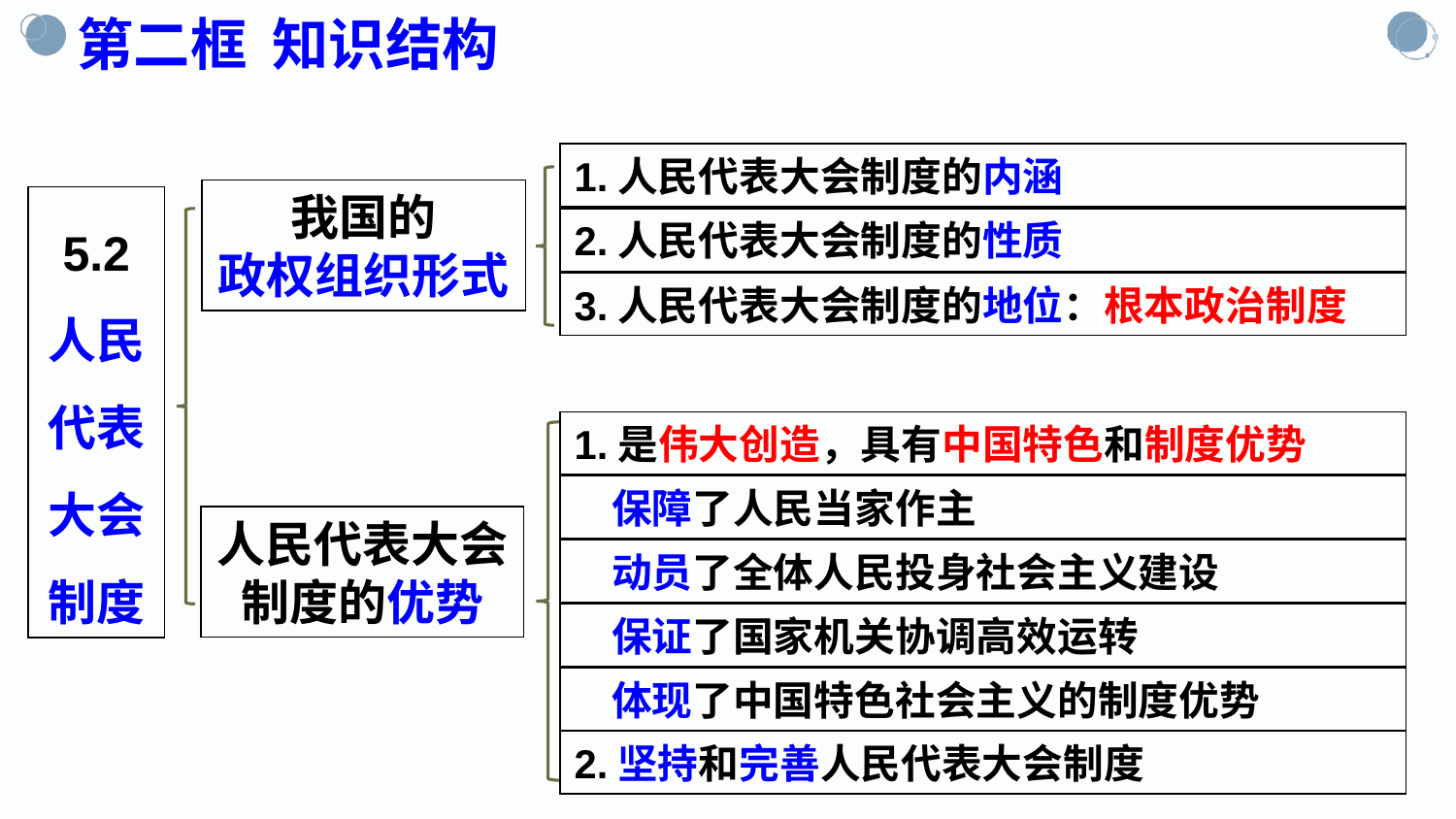

第二框  知识结构
1.人民代表大会制度的内涵

我国的
政权组织形式
5.2
人民代表大会制度
2.人民代表大会制度的性质

3.人民代表大会制度的地位：根本政治制度
1.是伟大创造，具有中国特色和制度优势

   保障了人民当家作主
人民代表大会制度的优势
   动员了全体人民投身社会主义建设
   保证了国家机关协调高效运转
   体现了中国特色社会主义的制度优势
2.坚持和完善人民代表大会制度